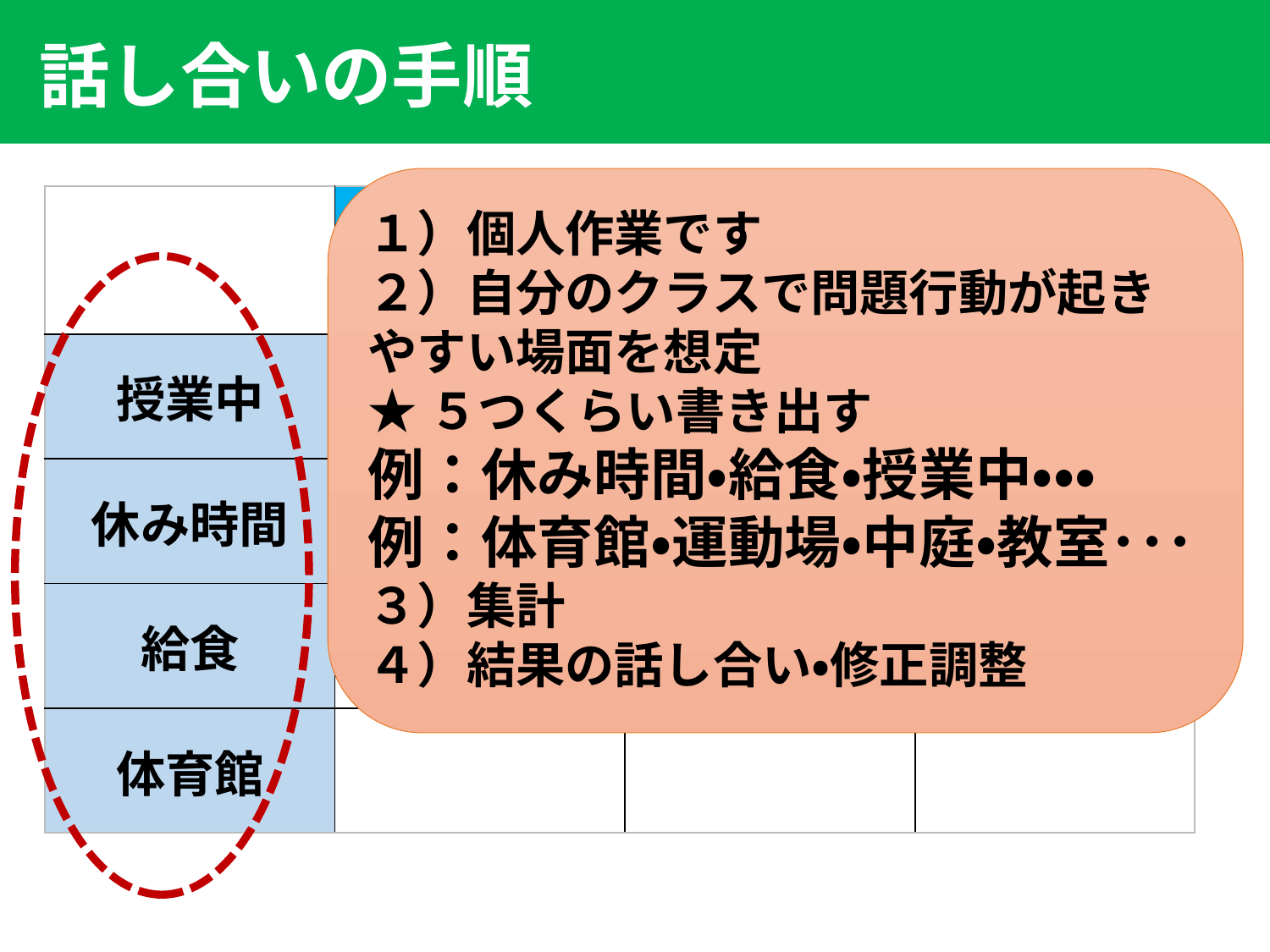

話し合いの手順
１）個人作業です
２）自分のクラスで問題行動が起きやすい場面を想定
★５つくらい書き出す
例：休み時間・給食・授業中・・・
例：体育館・運動場・中庭・教室･･･
３）集計
４）結果の話し合い・修正調整

|  | 敬意を表する | 責任感を持つ | やさしさを持つ |
| --- | --- | --- | --- |
| 授業中 |  |  |  |
| 休み時間 |  |  |  |
| 給食 |  |  |  |
| 体育館 |  |  |  |